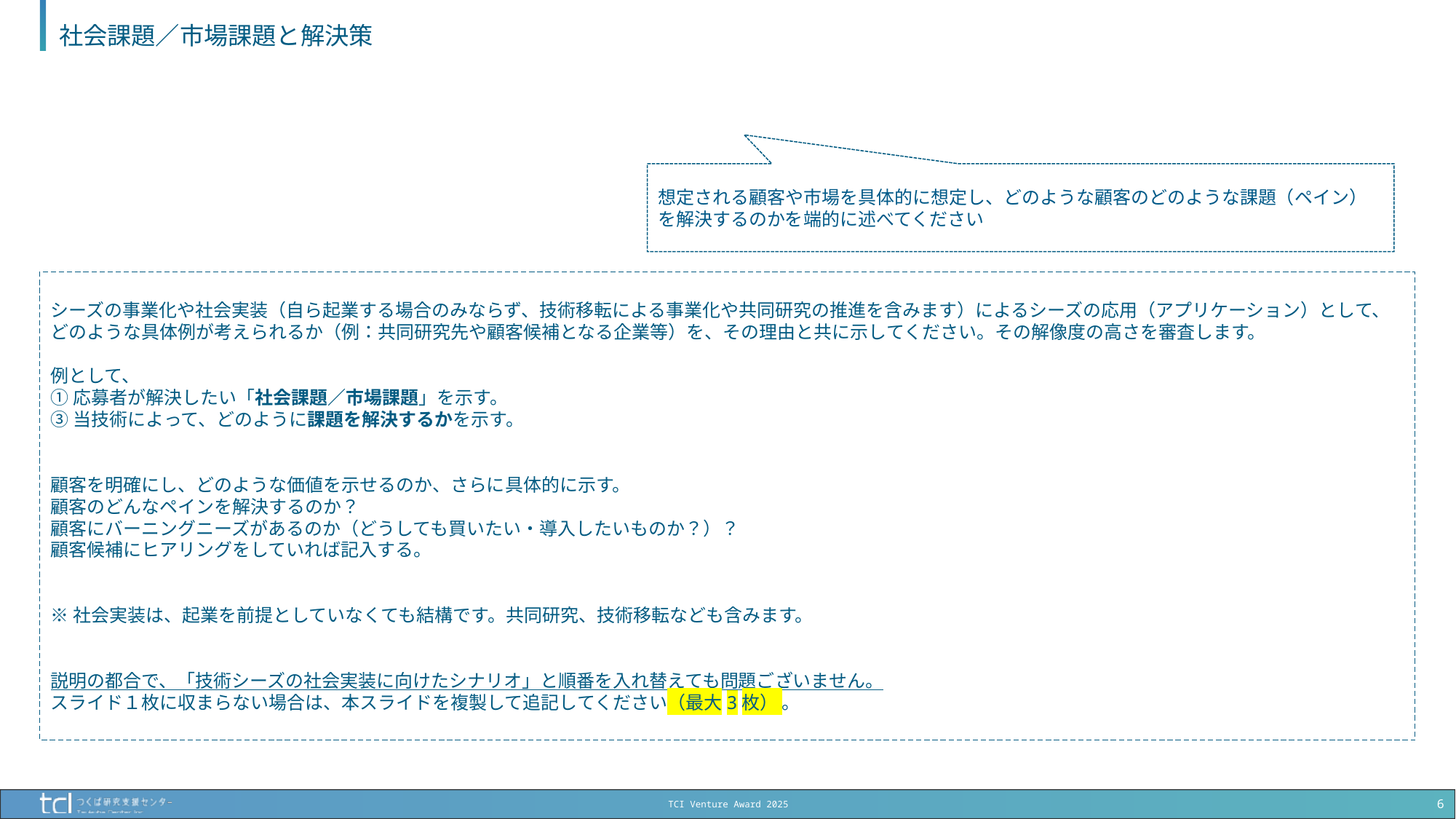

# 社会課題／市場課題と解決策

想定される顧客や市場を具体的に想定し、どのような顧客のどのような課題（ペイン）を解決するのかを端的に述べてください

シーズの事業化や社会実装（自ら起業する場合のみならず、技術移転による事業化や共同研究の推進を含みます）によるシーズの応用（アプリケーション）として、どのような具体例が考えられるか（例：共同研究先や顧客候補となる企業等）を、その理由と共に示してください。その解像度の高さを審査します。

例として、
①応募者が解決したい「社会課題／市場課題」を示す。
③当技術によって、どのように課題を解決するかを示す。

顧客を明確にし、どのような価値を示せるのか、さらに具体的に示す。
顧客のどんなペインを解決するのか？
顧客にバーニングニーズがあるのか（どうしても買いたい・導入したいものか？）？
顧客候補にヒアリングをしていれば記入する。

※社会実装は、起業を前提としていなくても結構です。共同研究、技術移転なども含みます。

説明の都合で、「技術シーズの社会実装に向けたシナリオ」と順番を入れ替えても問題ございません。
スライド１枚に収まらない場合は、本スライドを複製して追記してください（最大3枚） 。

6